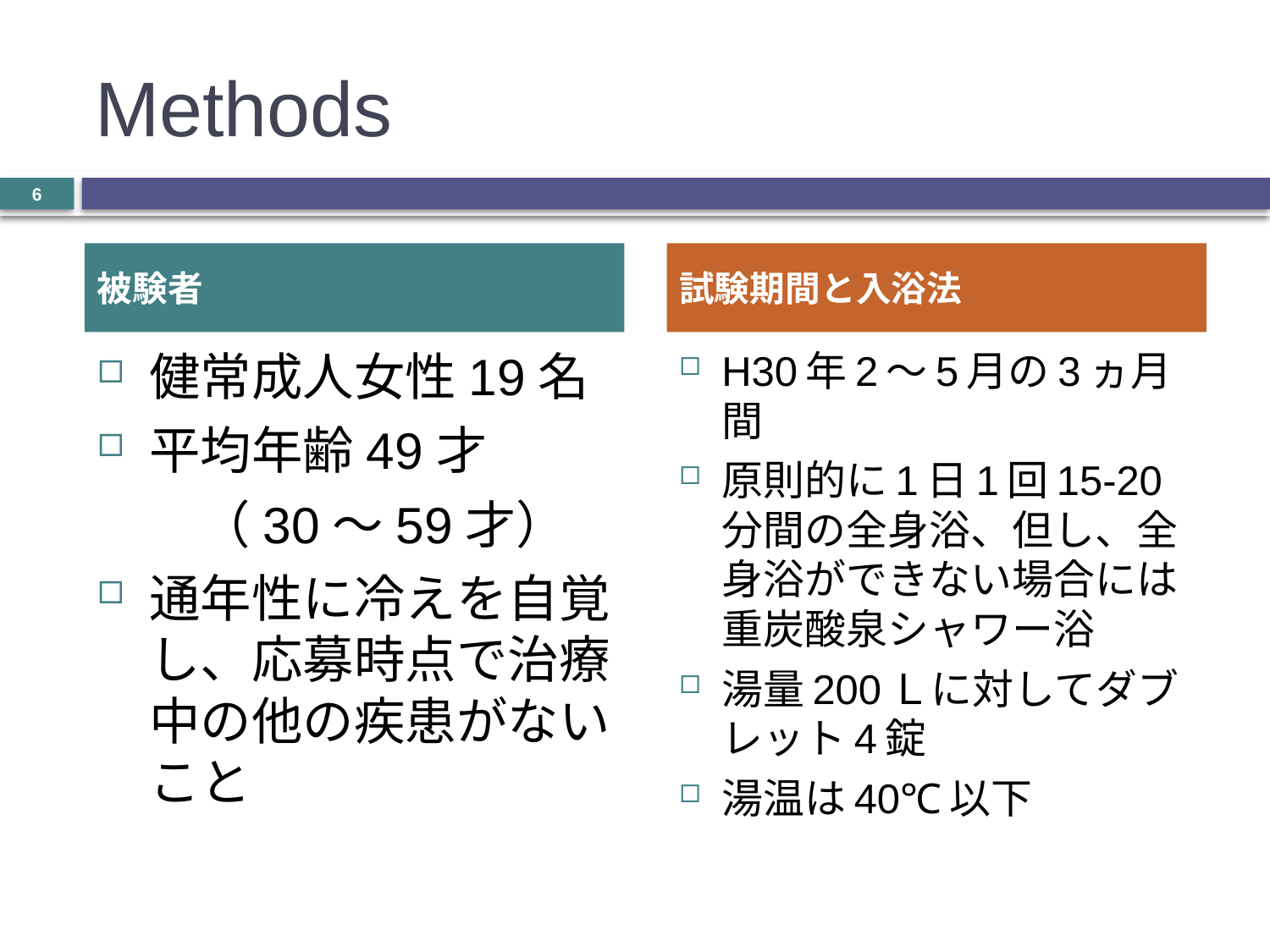

# Methods
6
被験者
試験期間と入浴法
健常成人女性19名
平均年齢49才
　　（30～59才）
通年性に冷えを自覚し、応募時点で治療中の他の疾患がないこと

H30年2～5月の3ヵ月間
原則的に1日1回15-20分間の全身浴、但し、全身浴ができない場合には重炭酸泉シャワー浴
湯量200Ｌに対してダブレット4錠
湯温は40℃以下